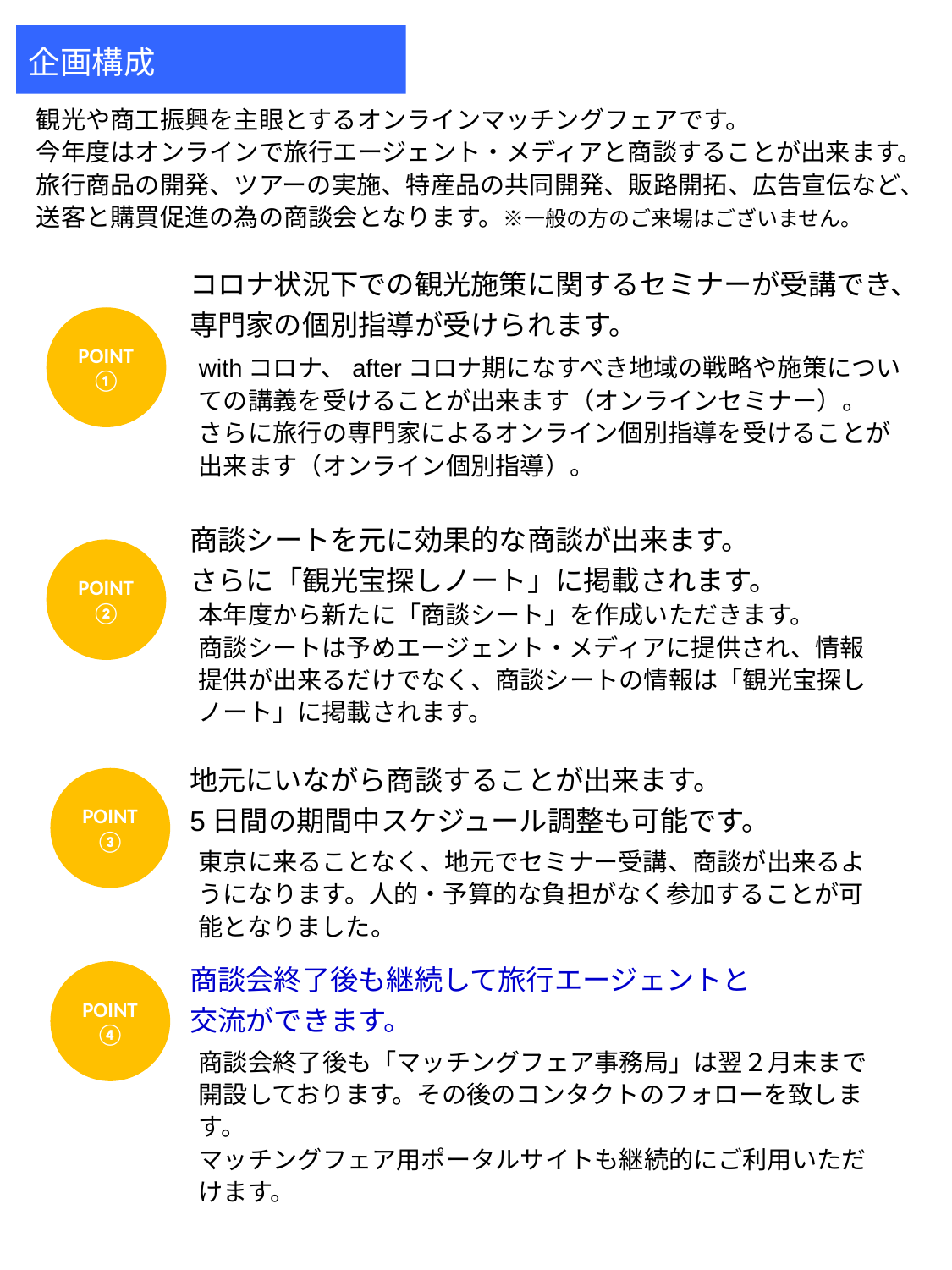

企画構成
観光や商工振興を主眼とするオンラインマッチングフェアです。
今年度はオンラインで旅行エージェント・メディアと商談することが出来ます。
旅行商品の開発、ツアーの実施、特産品の共同開発、販路開拓、広告宣伝など、
送客と購買促進の為の商談会となります。※一般の方のご来場はございません。
コロナ状況下での観光施策に関するセミナーが受講でき、専門家の個別指導が受けられます。
POINT①
withコロナ、afterコロナ期になすべき地域の戦略や施策についての講義を受けることが出来ます（オンラインセミナー）。
さらに旅行の専門家によるオンライン個別指導を受けることが出来ます（オンライン個別指導）。
商談シートを元に効果的な商談が出来ます。
さらに「観光宝探しノート」に掲載されます。
POINT②
本年度から新たに「商談シート」を作成いただきます。
商談シートは予めエージェント・メディアに提供され、情報提供が出来るだけでなく、商談シートの情報は「観光宝探しノート」に掲載されます。
地元にいながら商談することが出来ます。
5日間の期間中スケジュール調整も可能です。
POINT③
東京に来ることなく、地元でセミナー受講、商談が出来るようになります。人的・予算的な負担がなく参加することが可能となりました。
商談会終了後も継続して旅行エージェントと
交流ができます。
POINT④
商談会終了後も「マッチングフェア事務局」は翌２月末まで開設しております。その後のコンタクトのフォローを致します。
マッチングフェア用ポータルサイトも継続的にご利用いただけます。